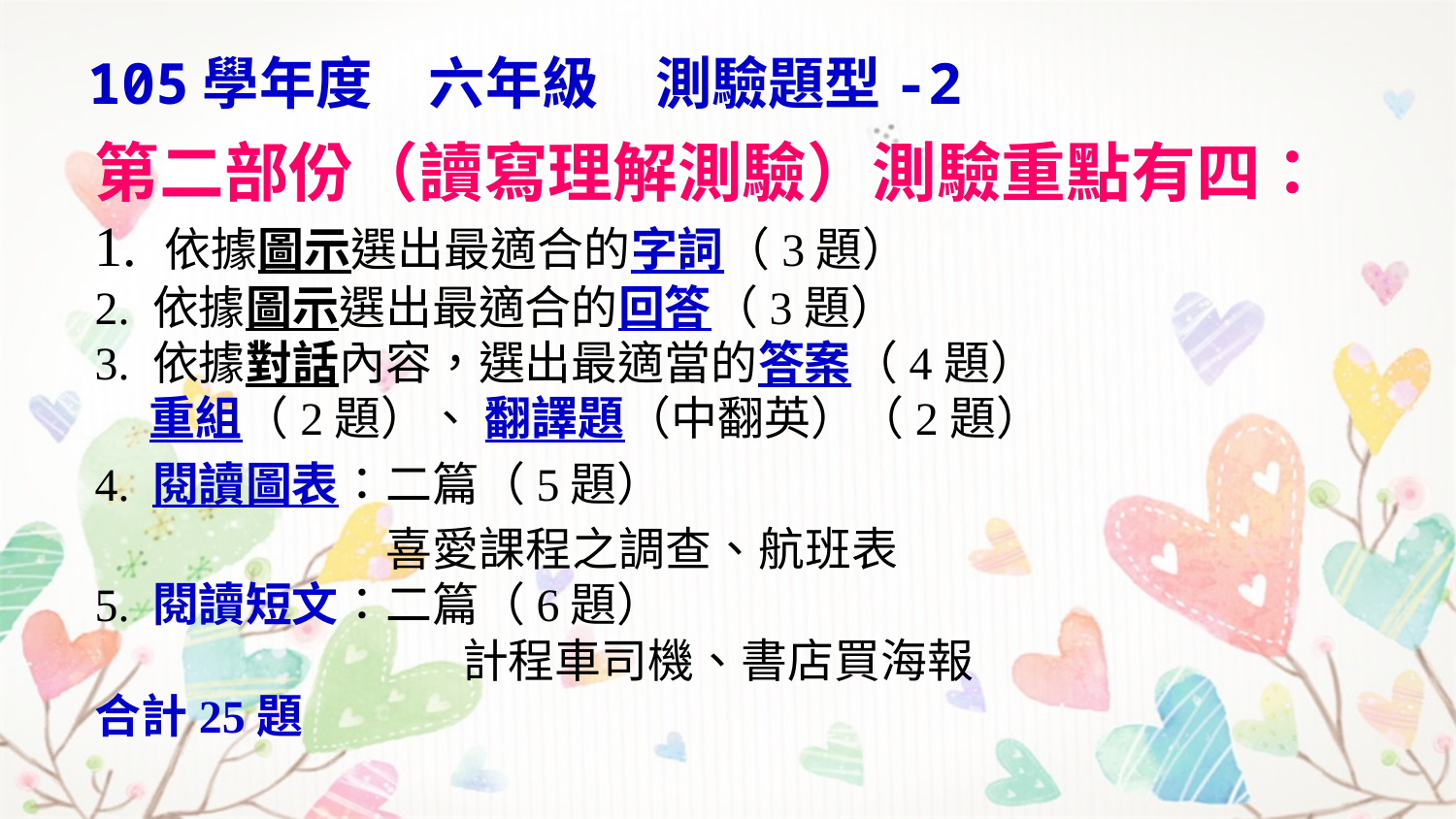

105學年度　六年級　測驗題型-2
第二部份（讀寫理解測驗）測驗重點有四：
1. 依據圖示選出最適合的字詞（3題）
2. 依據圖示選出最適合的回答（3題）
3. 依據對話內容，選出最適當的答案（4題）
    	重組（2題）、 翻譯題（中翻英）（2題）
4. 閱讀圖表：二篇（5題）
		喜愛課程之調查、航班表
5. 閱讀短文：二篇（6題）
			 計程車司機、書店買海報
合計25題